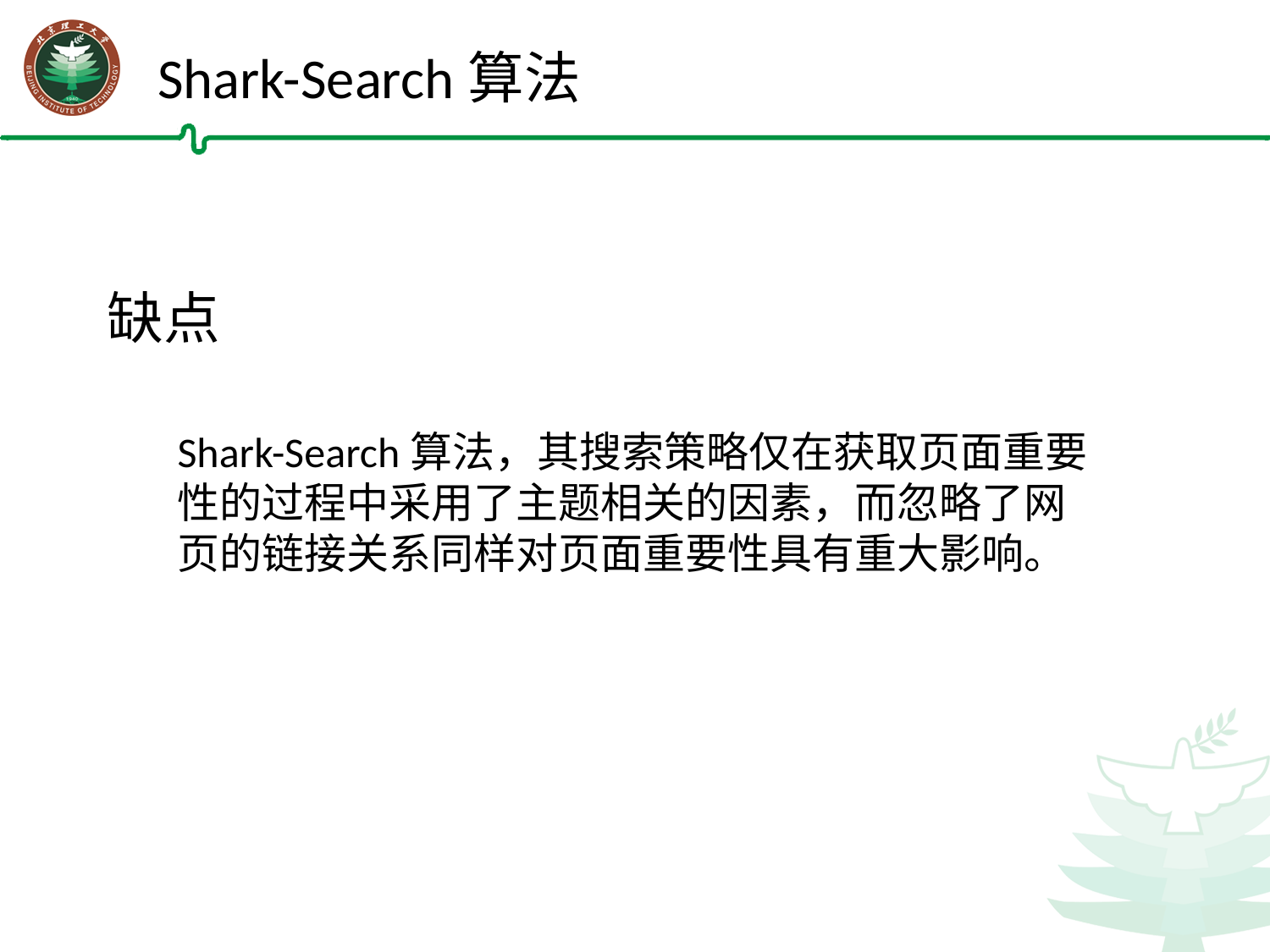

Shark-Search算法
缺点
Shark-Search算法，其搜索策略仅在获取页面重要性的过程中采用了主题相关的因素，而忽略了网页的链接关系同样对页面重要性具有重大影响。